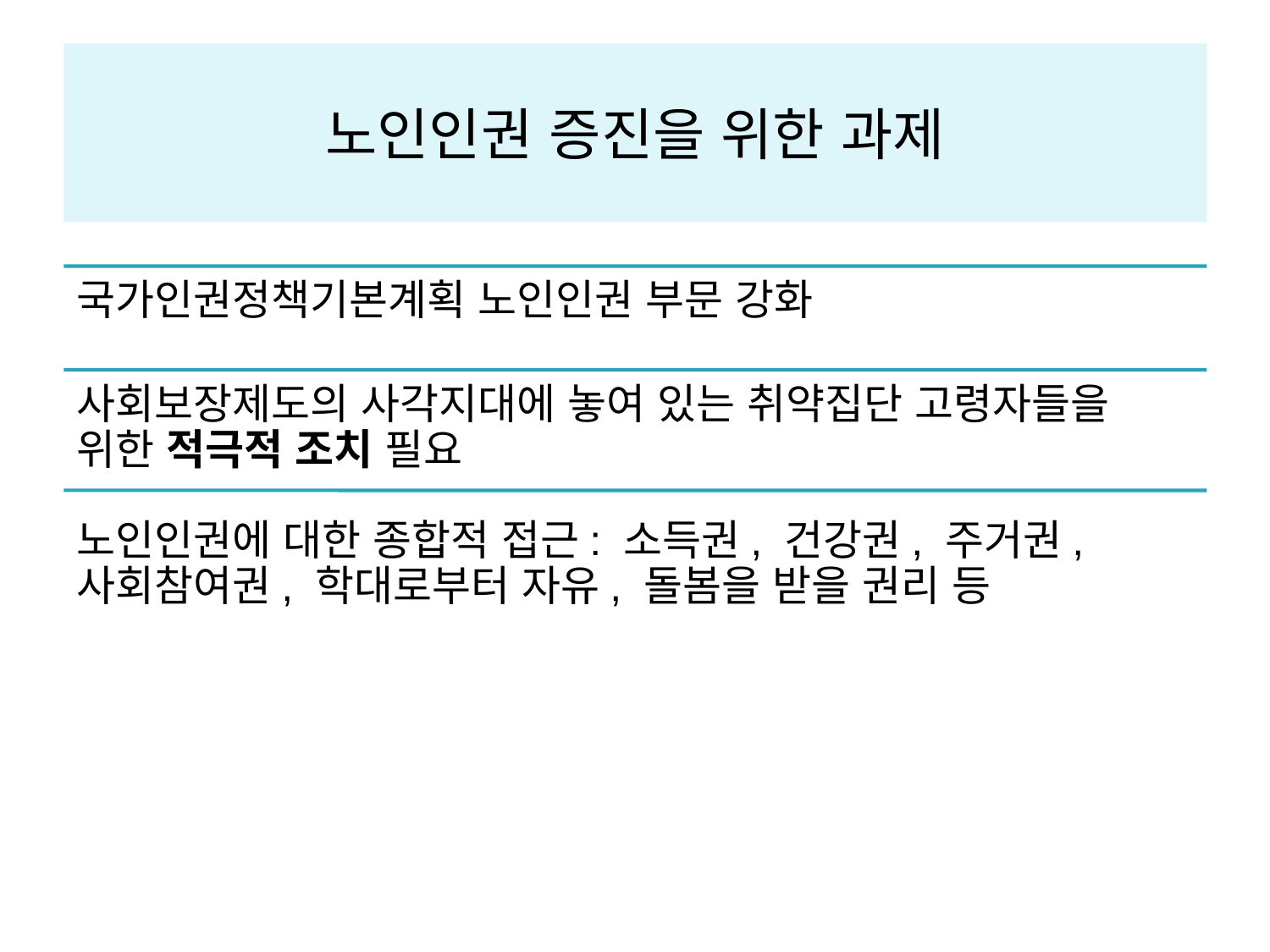

# 노인인권 증진을 위한 과제
국가인권정책기본계획 노인인권 부문 강화
사회보장제도의 사각지대에 놓여 있는 취약집단 고령자들을 위한 적극적 조치 필요
노인인권에 대한 종합적 접근: 소득권, 건강권, 주거권, 사회참여권, 학대로부터 자유, 돌봄을 받을 권리 등